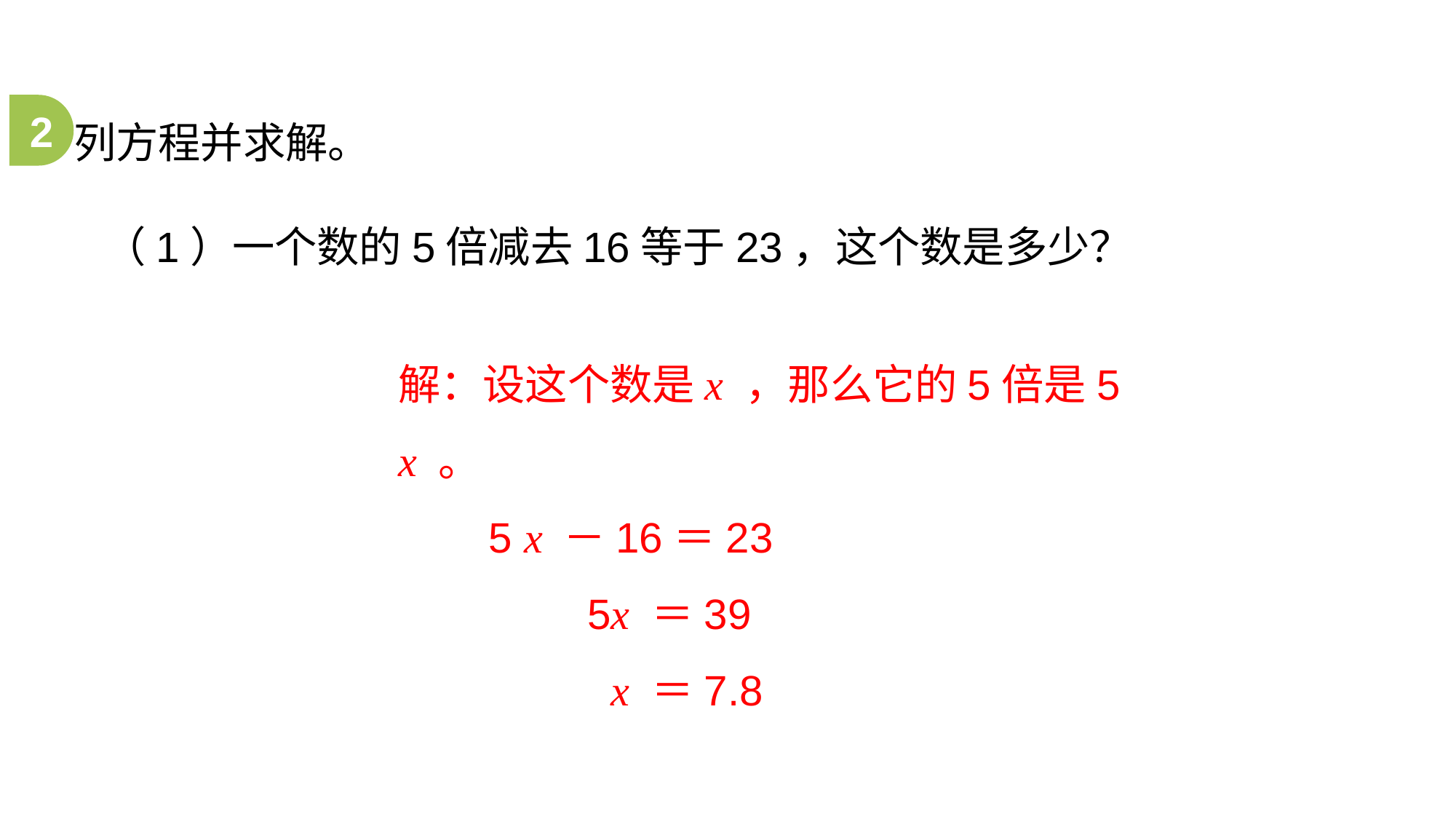

列方程并求解。
2
（1）一个数的5倍减去16等于23，这个数是多少？
解：设这个数是x ，那么它的5倍是5 x 。
　    5 x －16＝23
                5x ＝39
                  x ＝7.8